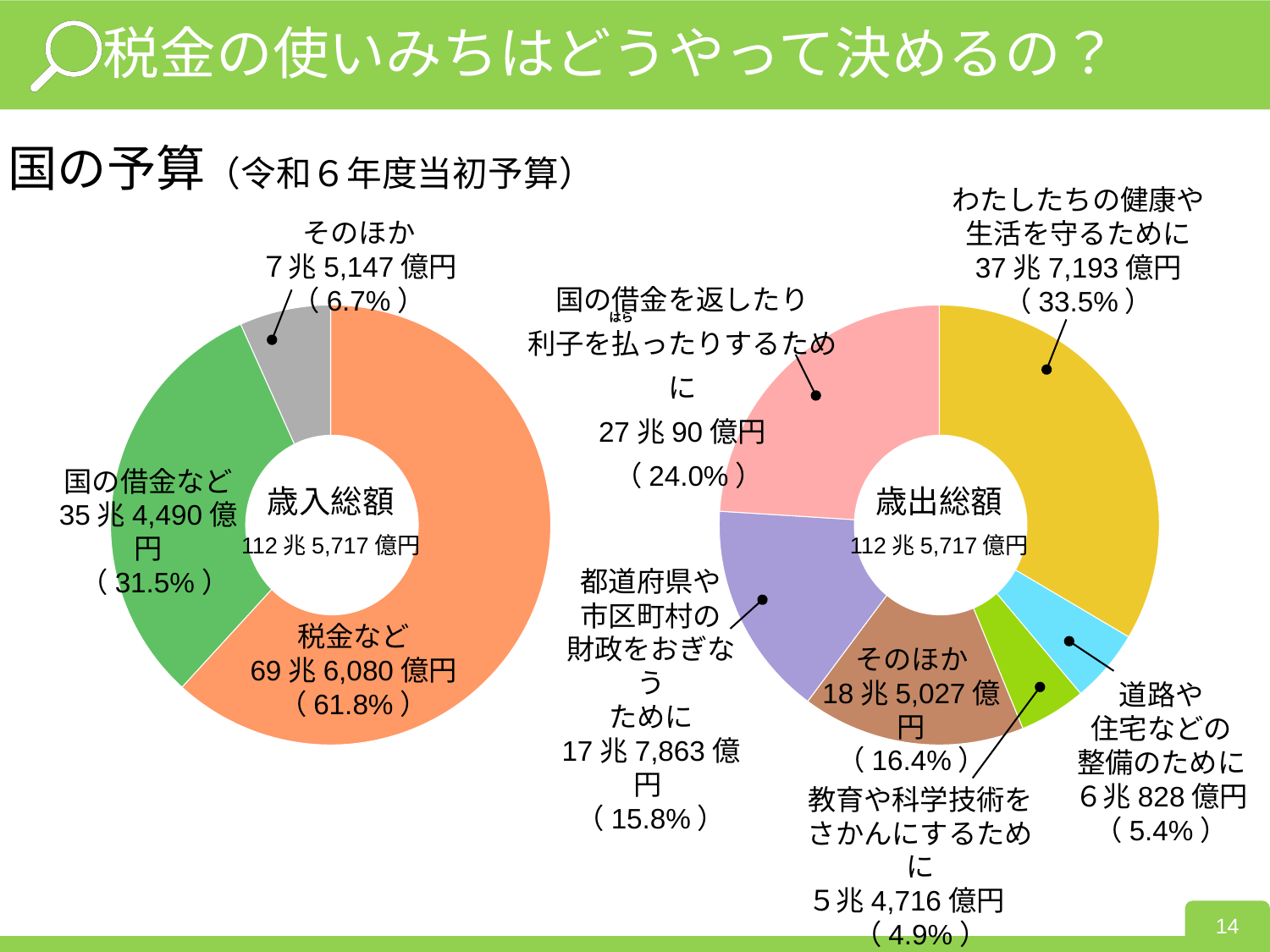

税金の使いみちはどうやって決めるの？
国の予算（令和６年度当初予算）
わたしたちの健康や
生活を守るために
37兆7,193億円
（33.5%）
そのほか
７兆5,147億円
（6.7%）
国の借金を返したり
利子を払ったりするために
27兆90億円
 （24.0%）

### Chart

| Category |  |
|---|---|

### Chart

| Category |  |
|---|---|
はら

歳入総額
112兆5,717億円

歳出総額
112兆5,717億円
国の借金など
35兆4,490億円
 （31.5%）
都道府県や
市区町村の
財政をおぎなう
ために
17兆7,863億円
（15.8%）
税金など
69兆6,080億円
（61.8%）
そのほか
18兆5,027億円
（16.4%）
道路や
住宅などの
整備のために
６兆828億円
（5.4%）
教育や科学技術を
さかんにするために
５兆4,716億円
（4.9%）
14